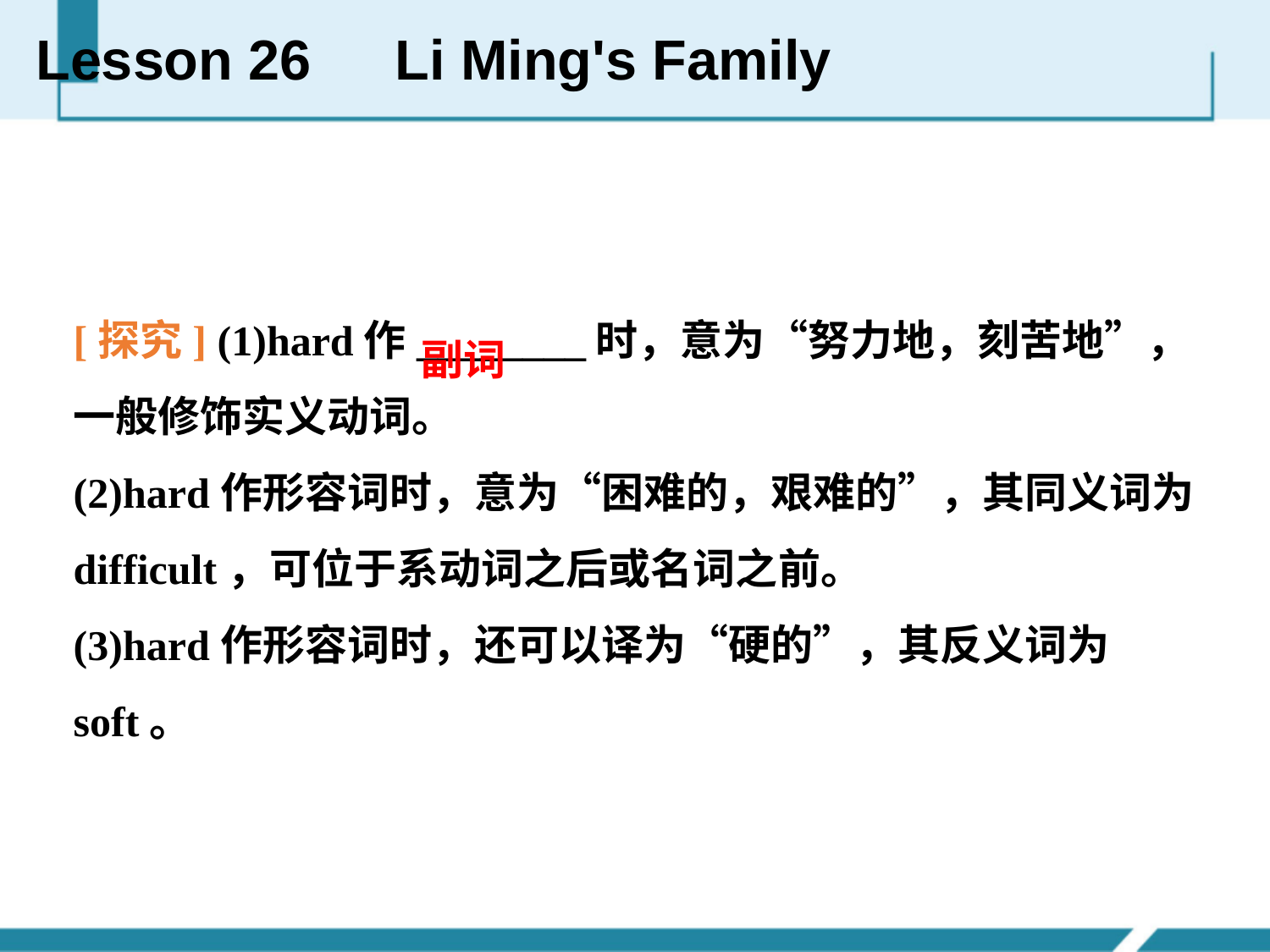

Lesson 26　Li Ming's Family
[探究] (1)hard作________时，意为“努力地，刻苦地”，一般修饰实义动词。
(2)hard作形容词时，意为“困难的，艰难的”，其同义词为difficult，可位于系动词之后或名词之前。
(3)hard作形容词时，还可以译为“硬的”，其反义词为soft。
副词